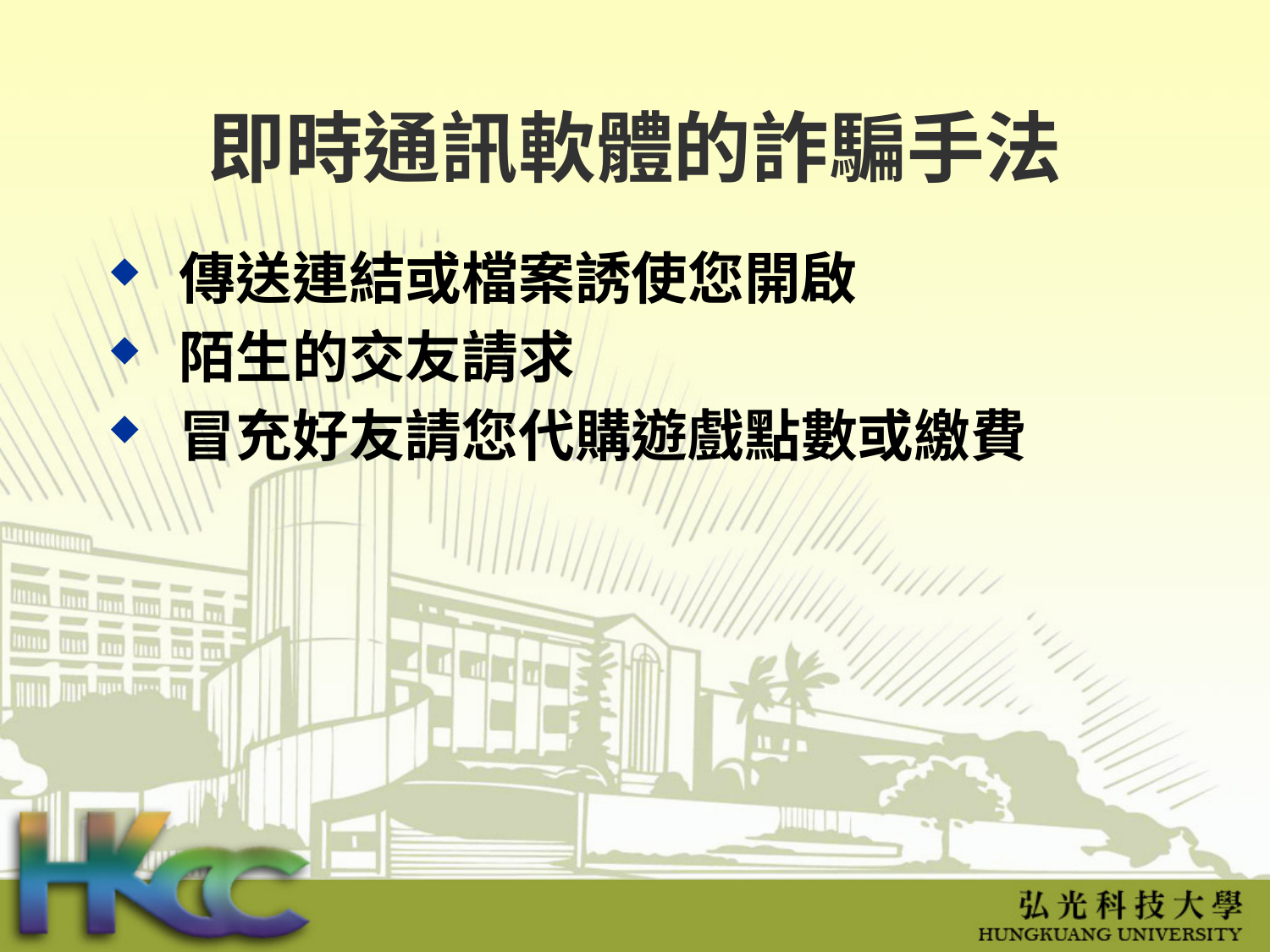

# 即時通訊軟體的詐騙手法
傳送連結或檔案誘使您開啟
陌生的交友請求
冒充好友請您代購遊戲點數或繳費